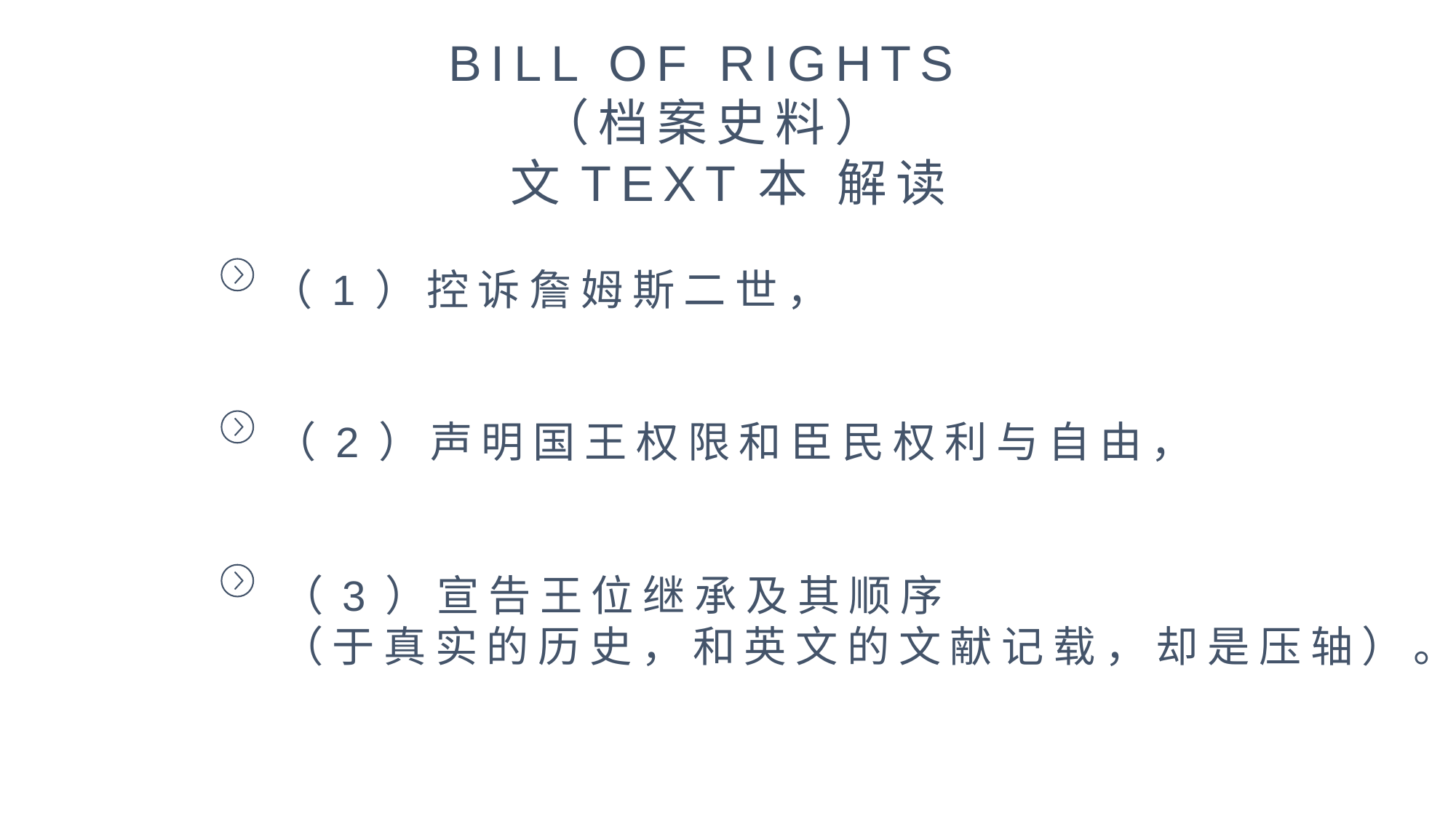

BILL OF RIGHTS（档案史料）
 文TEXT本 解读
（1）控诉詹姆斯二世，

（2）声明国王权限和臣民权利与自由，

（3）宣告王位继承及其顺序
（于真实的历史，和英文的文献记载，却是压轴）。